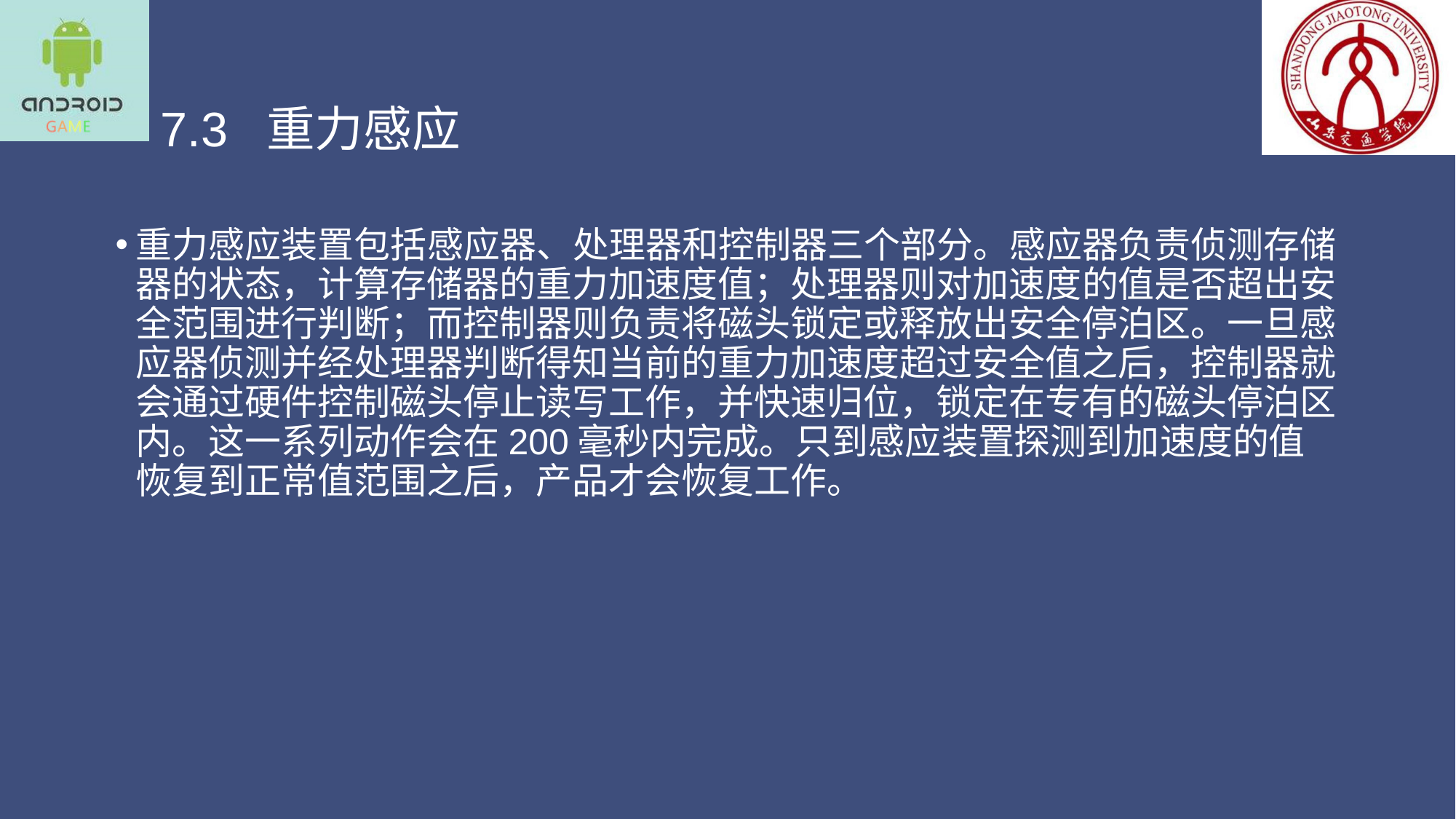

# 7.3  重力感应
重力感应装置包括感应器、处理器和控制器三个部分。感应器负责侦测存储器的状态，计算存储器的重力加速度值；处理器则对加速度的值是否超出安全范围进行判断；而控制器则负责将磁头锁定或释放出安全停泊区。一旦感应器侦测并经处理器判断得知当前的重力加速度超过安全值之后，控制器就会通过硬件控制磁头停止读写工作，并快速归位，锁定在专有的磁头停泊区内。这一系列动作会在200毫秒内完成。只到感应装置探测到加速度的值恢复到正常值范围之后，产品才会恢复工作。